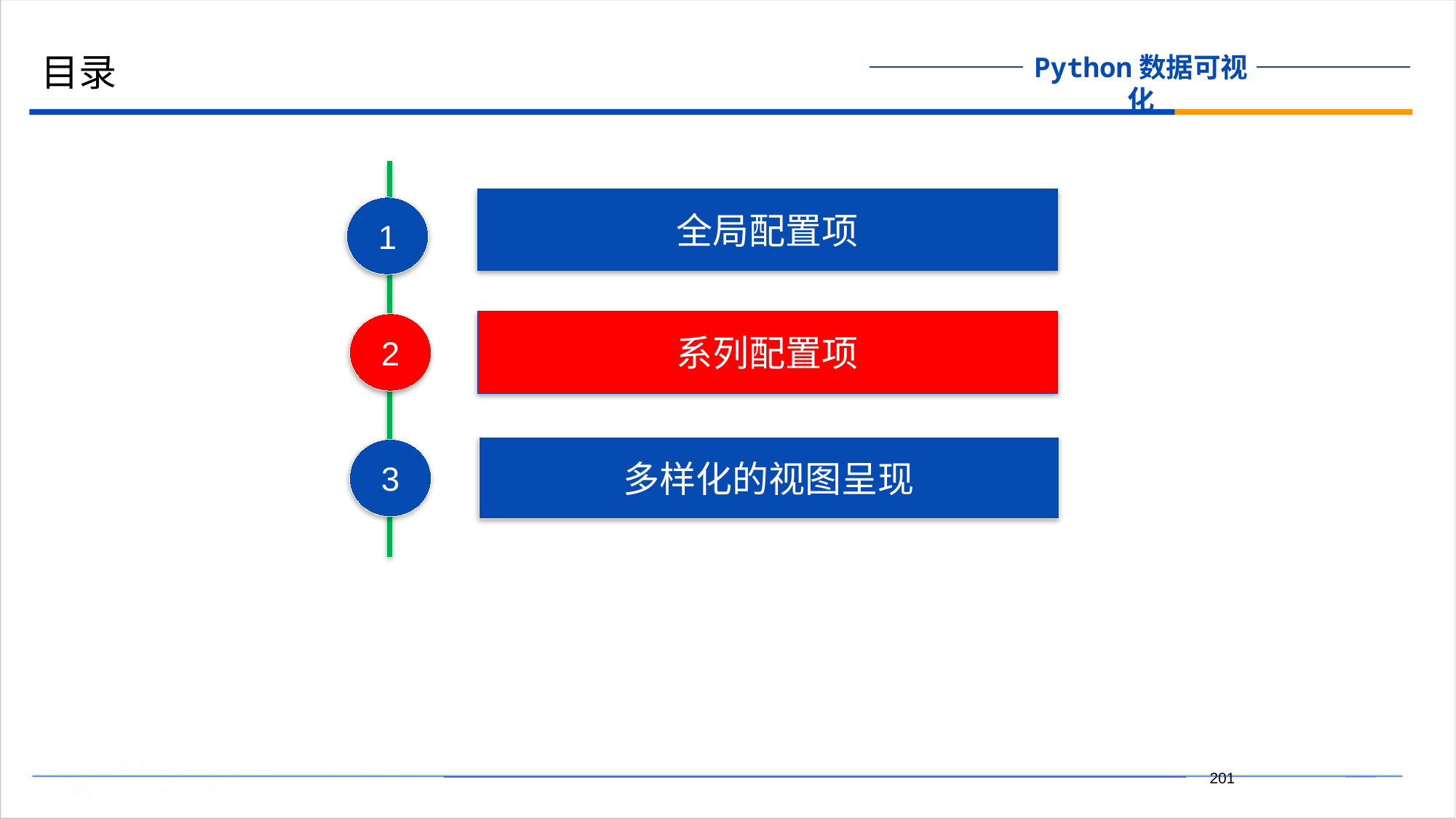

目录
全局配置项
1
系列配置项
2
多样化的视图呈现
3